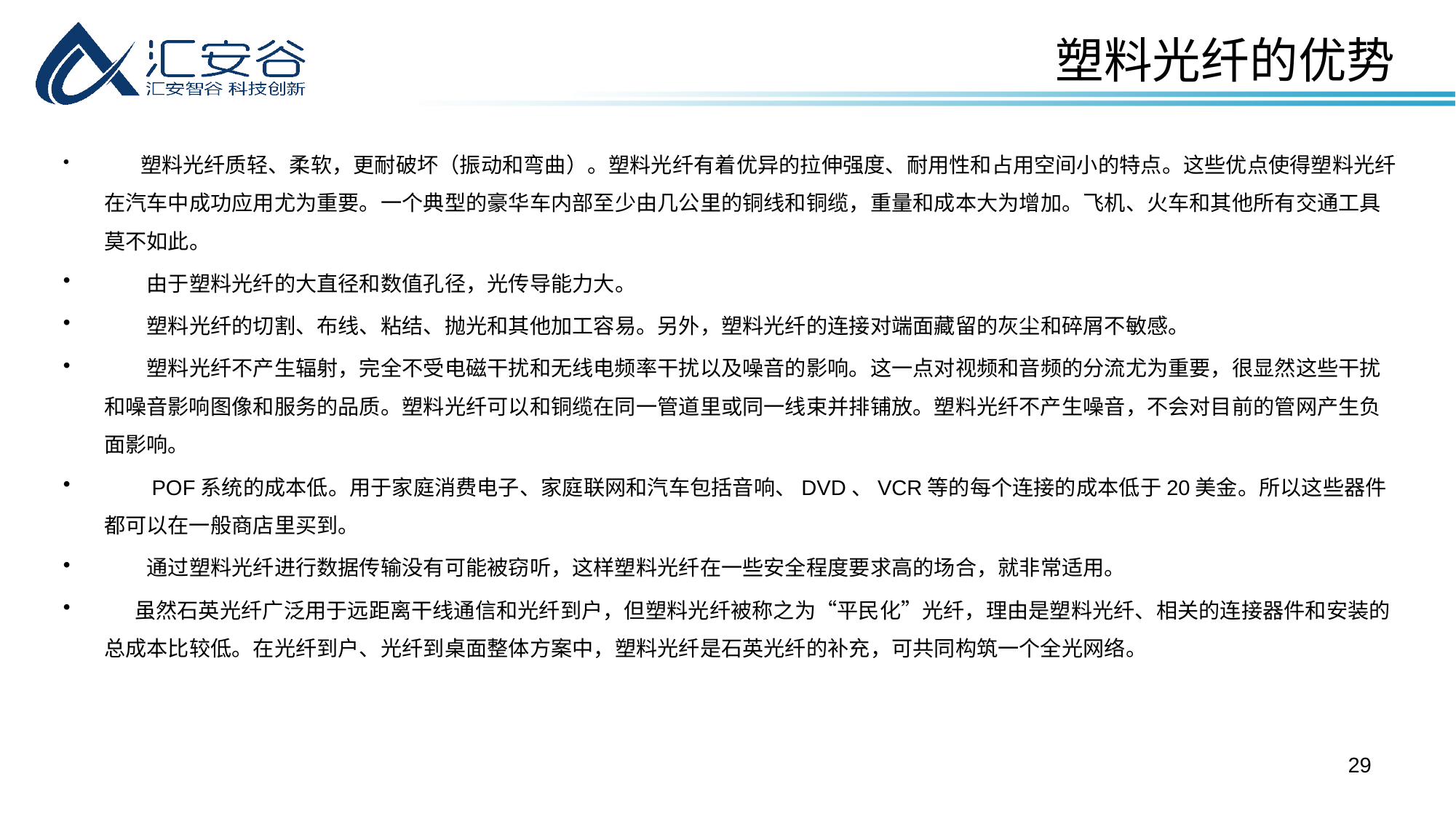

塑料光纤的优势
　　塑料光纤质轻、柔软，更耐破坏（振动和弯曲）。塑料光纤有着优异的拉伸强度、耐用性和占用空间小的特点。这些优点使得塑料光纤在汽车中成功应用尤为重要。一个典型的豪华车内部至少由几公里的铜线和铜缆，重量和成本大为增加。飞机、火车和其他所有交通工具莫不如此。
　　由于塑料光纤的大直径和数值孔径，光传导能力大。
　　塑料光纤的切割、布线、粘结、抛光和其他加工容易。另外，塑料光纤的连接对端面藏留的灰尘和碎屑不敏感。
　　塑料光纤不产生辐射，完全不受电磁干扰和无线电频率干扰以及噪音的影响。这一点对视频和音频的分流尤为重要，很显然这些干扰和噪音影响图像和服务的品质。塑料光纤可以和铜缆在同一管道里或同一线束并排铺放。塑料光纤不产生噪音，不会对目前的管网产生负面影响。
　　POF系统的成本低。用于家庭消费电子、家庭联网和汽车包括音响、DVD、VCR等的每个连接的成本低于20美金。所以这些器件都可以在一般商店里买到。
　　通过塑料光纤进行数据传输没有可能被窃听，这样塑料光纤在一些安全程度要求高的场合，就非常适用。
　  虽然石英光纤广泛用于远距离干线通信和光纤到户，但塑料光纤被称之为“平民化”光纤，理由是塑料光纤、相关的连接器件和安装的总成本比较低。在光纤到户、光纤到桌面整体方案中，塑料光纤是石英光纤的补充，可共同构筑一个全光网络。
29